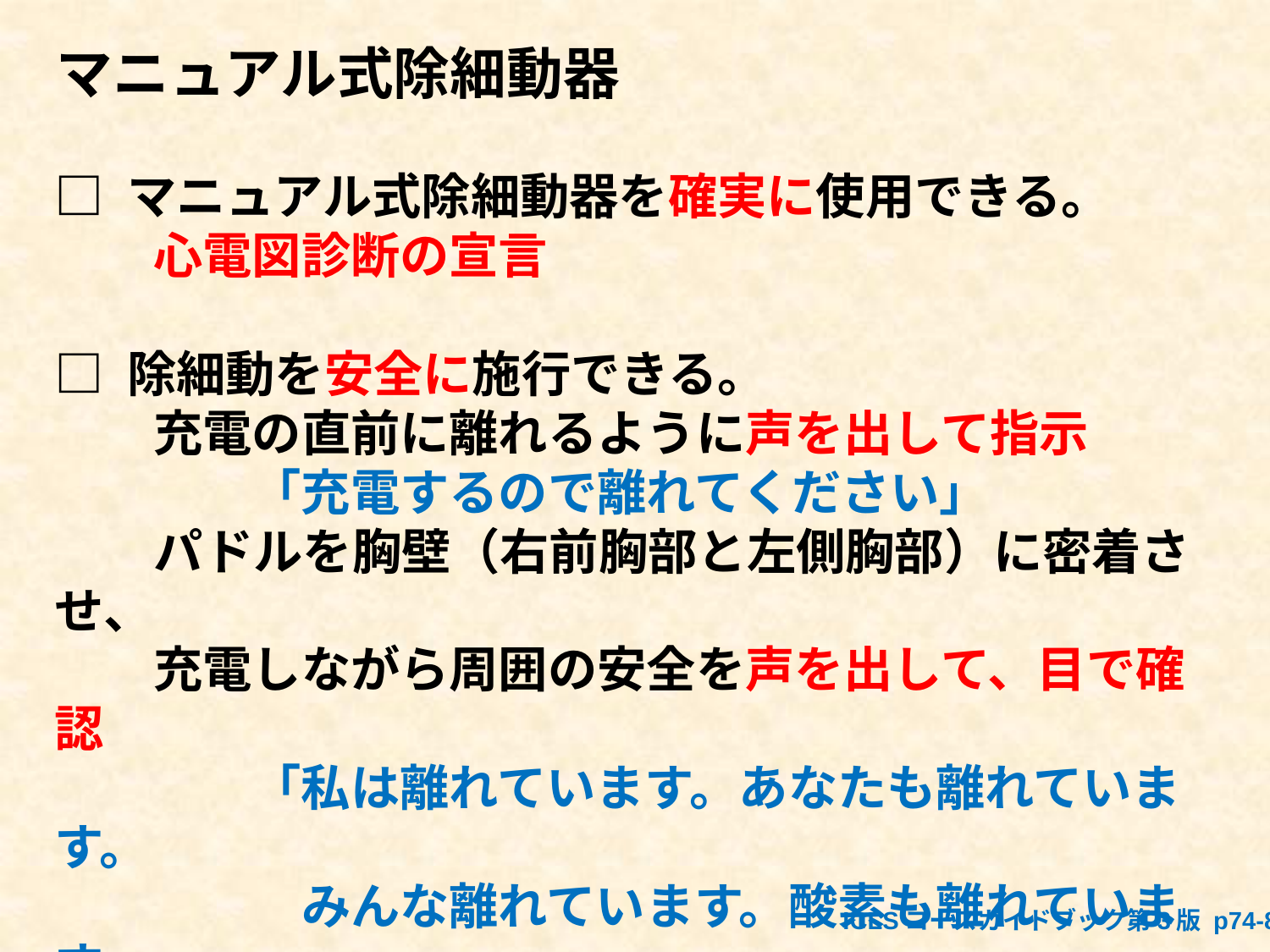

マニュアル式除細動器
□ マニュアル式除細動器を確実に使用できる。
　　心電図診断の宣言

□ 除細動を安全に施行できる。
　　充電の直前に離れるように声を出して指示
　　　　「充電するので離れてください」
　　パドルを胸壁（右前胸部と左側胸部）に密着させ、
　　充電しながら周囲の安全を声を出して、目で確認
　　　　「私は離れています。あなたも離れています。
　　　　　みんな離れています。酸素も離れています。」

◎胸骨圧迫中断を最小限に（10 秒以内）
ICLSコースガイドブック第3版 p74-83